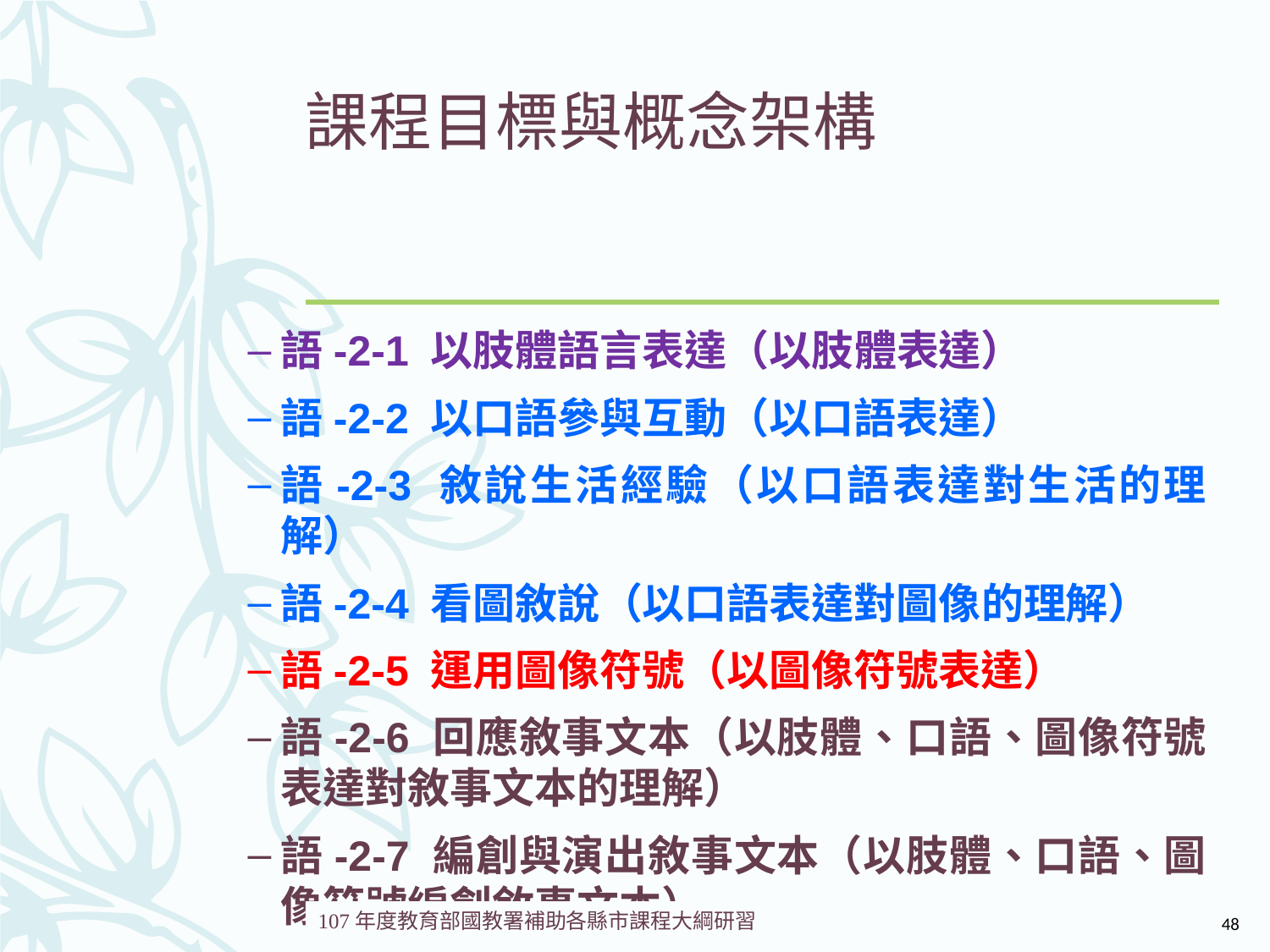

# 課程目標與概念架構
語-2-1 以肢體語言表達（以肢體表達）
語-2-2 以口語參與互動（以口語表達）
語-2-3 敘說生活經驗（以口語表達對生活的理解）
語-2-4 看圖敘說（以口語表達對圖像的理解）
語-2-5 運用圖像符號（以圖像符號表達）
語-2-6 回應敘事文本（以肢體、口語、圖像符號表達對敘事文本的理解）
語-2-7 編創與演出敘事文本（以肢體、口語、圖像符號編創敘事文本）
48
107年度教育部國教署補助各縣市課程大綱研習